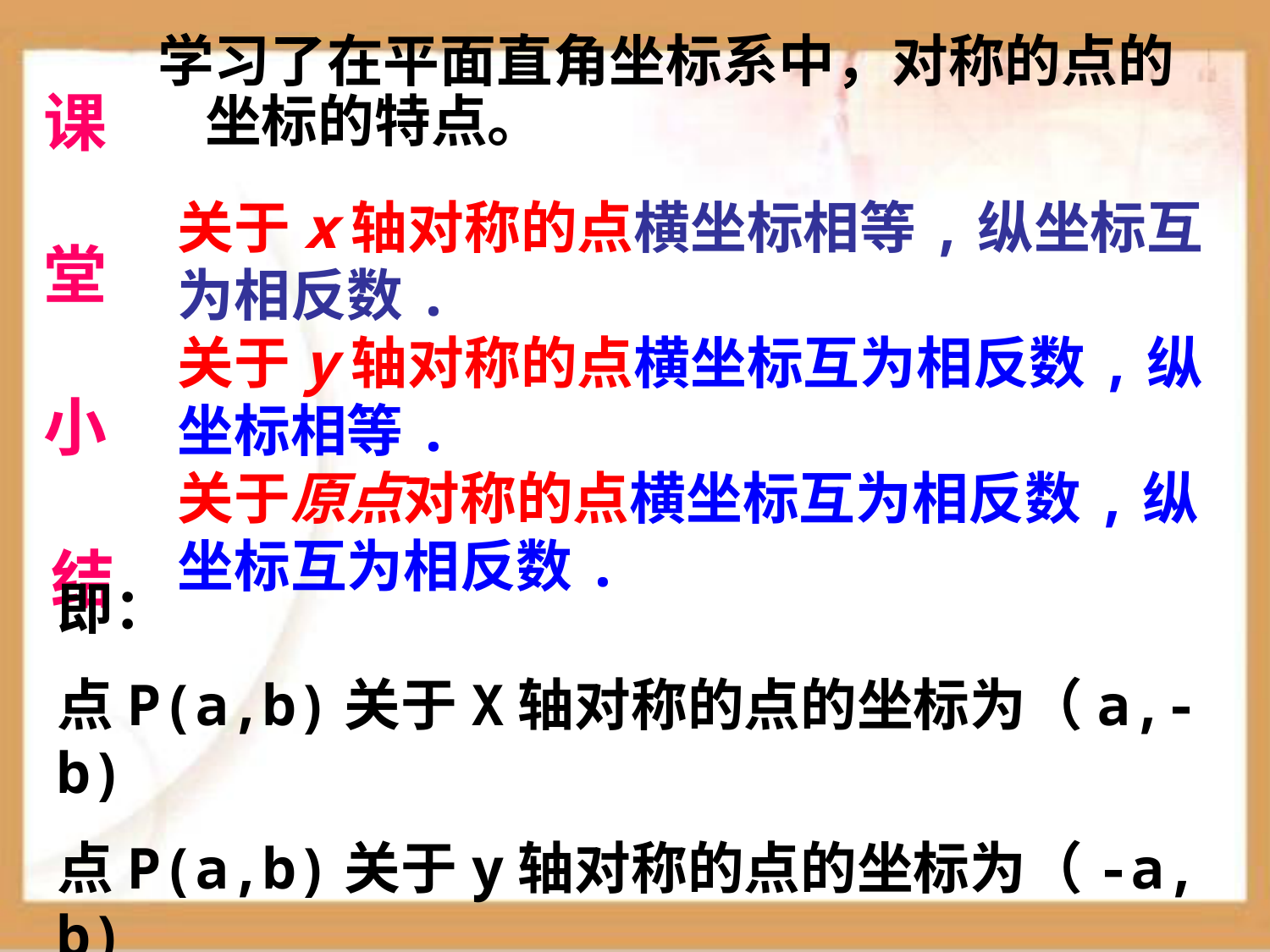

学习了在平面直角坐标系中，对称的点的坐标的特点。
课      堂      小      结
关于x轴对称的点横坐标相等,纵坐标互为相反数.
关于y轴对称的点横坐标互为相反数,纵坐标相等.
关于原点对称的点横坐标互为相反数,纵坐标互为相反数.

即：
点P(a,b)关于X轴对称的点的坐标为（a,-b)
点P(a,b)关于y轴对称的点的坐标为（-a, b)
点P(a,b)关于原点对称的点的坐标为（-a,-b)